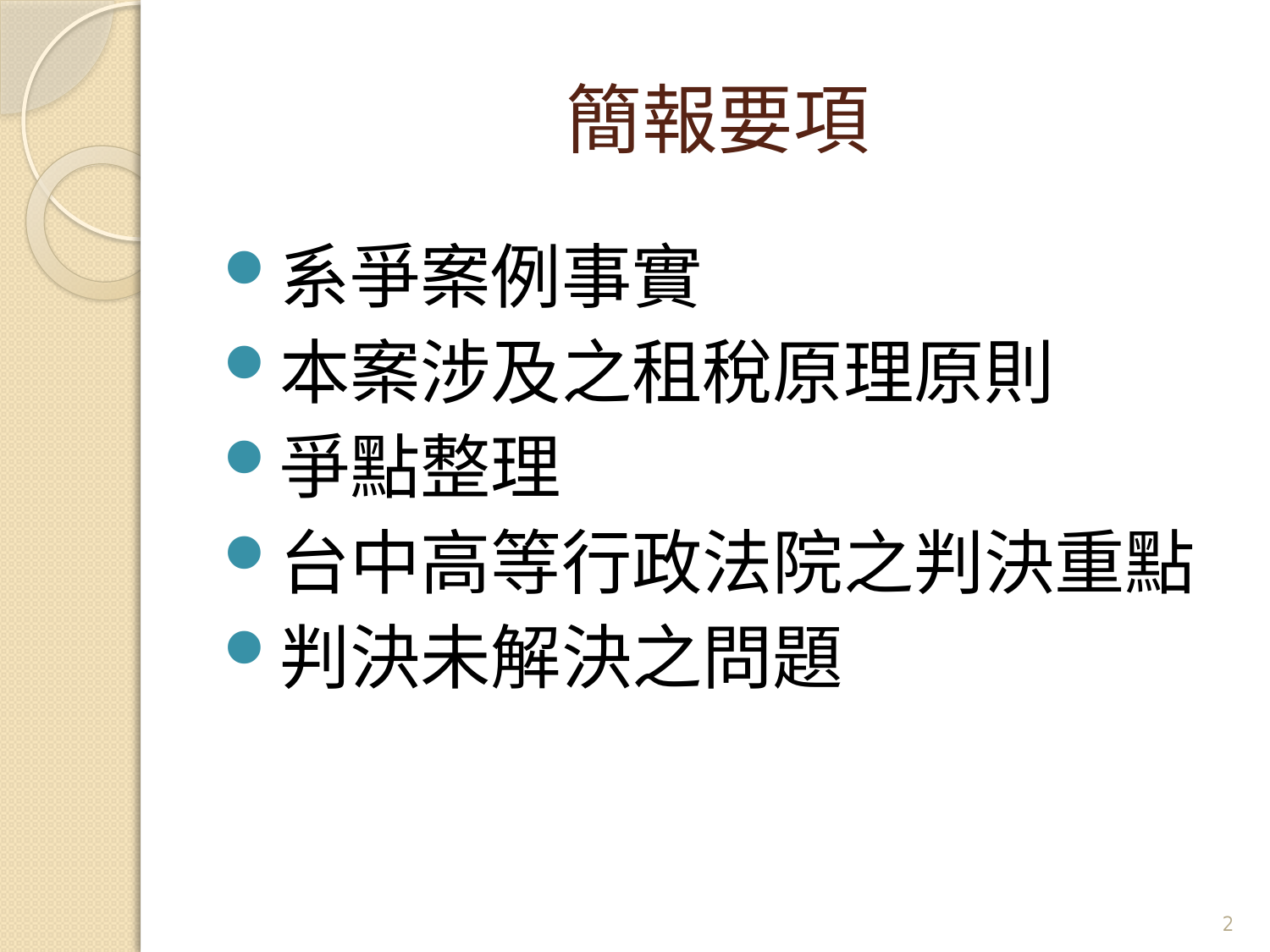

# 簡報要項
系爭案例事實
本案涉及之租稅原理原則
爭點整理
台中高等行政法院之判決重點
判決未解決之問題

2